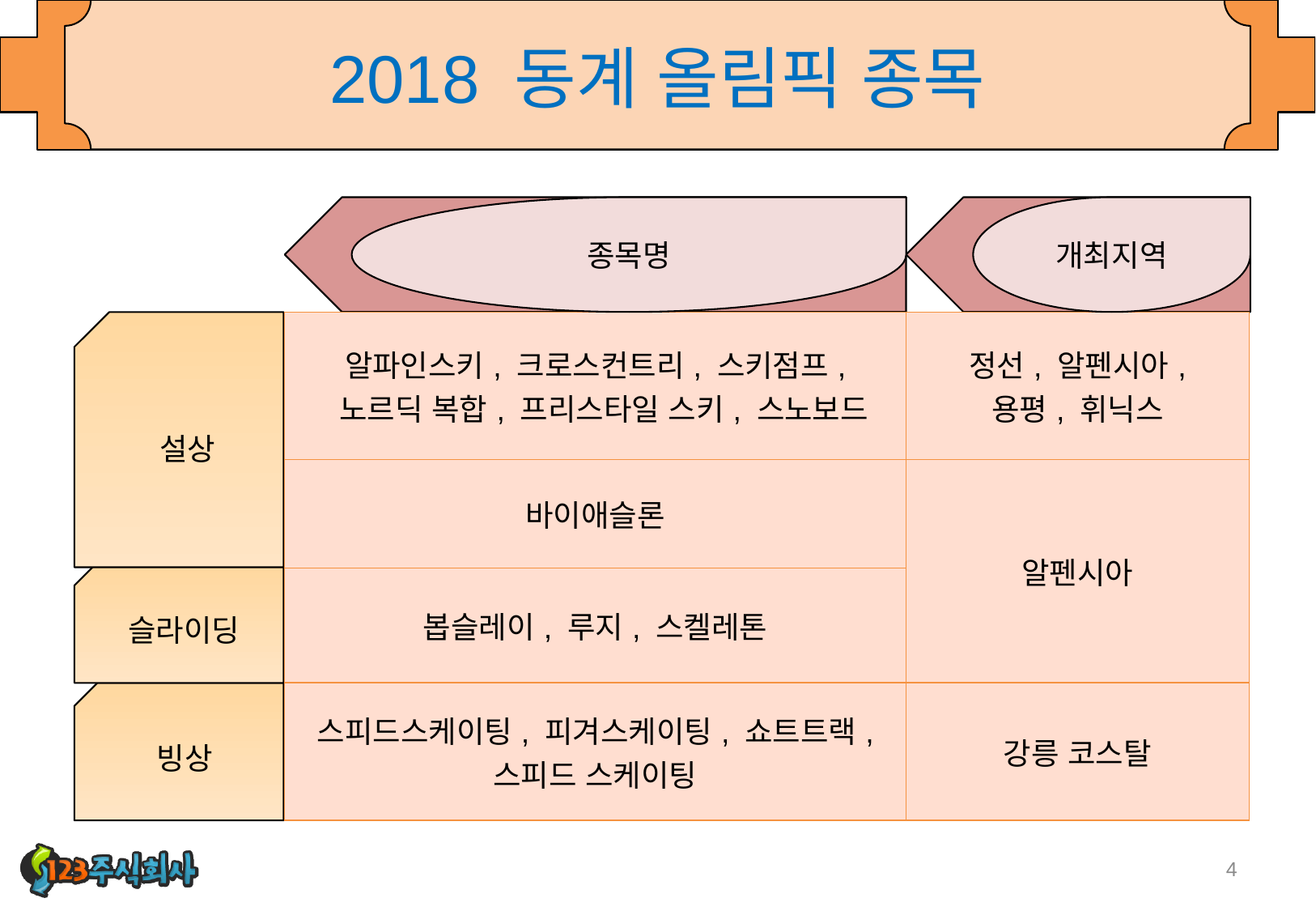

# 2018 동계 올림픽 종목

종목명

개최지역
설상
| 알파인스키, 크로스컨트리, 스키점프, 노르딕 복합, 프리스타일 스키, 스노보드 | 정선, 알펜시아, 용평, 휘닉스 |
| --- | --- |
| 바이애슬론 | 알펜시아 |
| 봅슬레이, 루지, 스켈레톤 |  |
| 스피드스케이팅, 피겨스케이팅, 쇼트트랙, 스피드 스케이팅 | 강릉 코스탈 |
슬라이딩
빙상
4